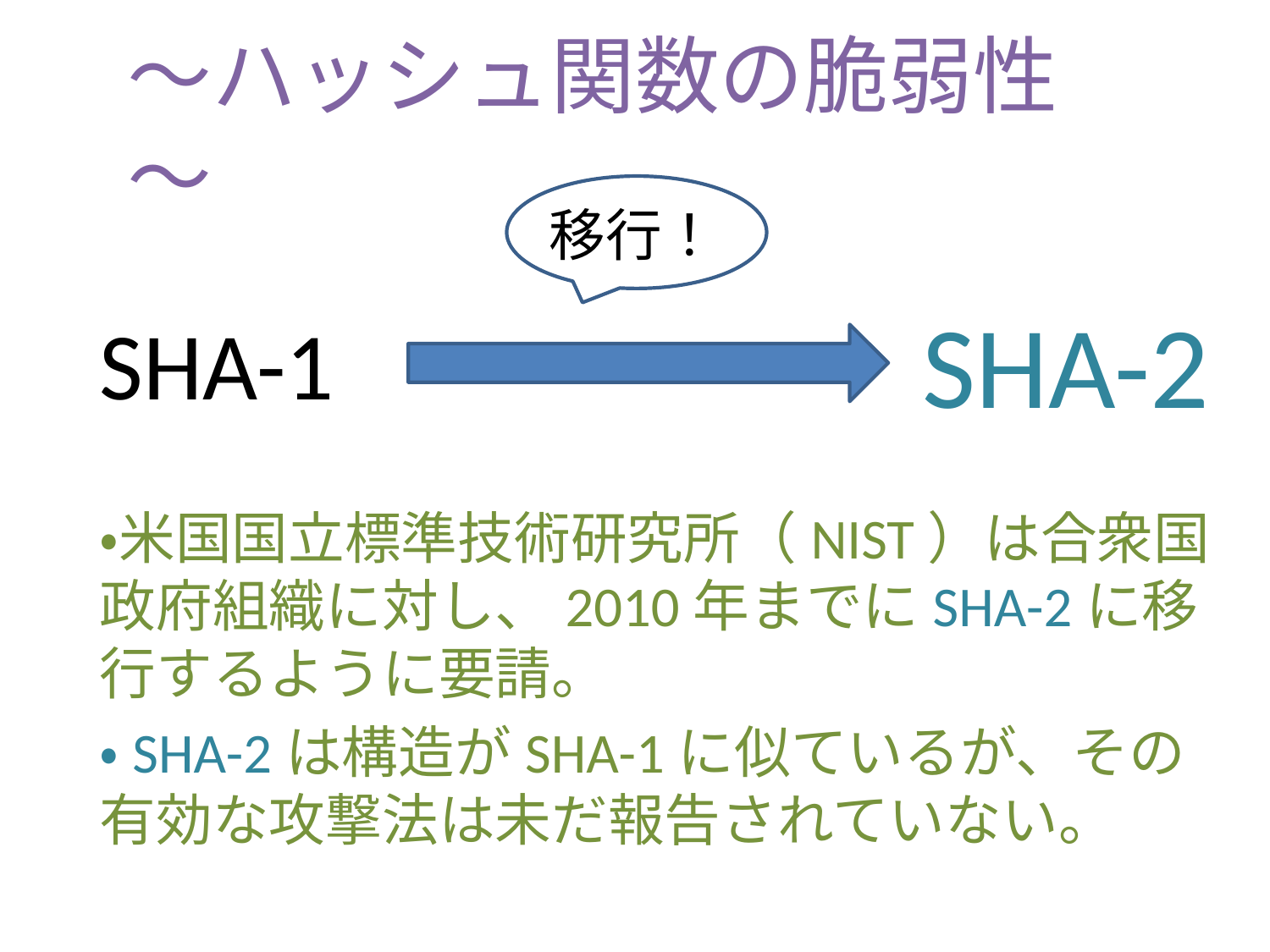

～ハッシュ関数の脆弱性～

移行！
SHA-2
SHA-1

・米国国立標準技術研究所（NIST）は合衆国政府組織に対し、2010年までにSHA-2に移行するように要請。
・SHA-2は構造がSHA-1に似ているが、その有効な攻撃法は未だ報告されていない。